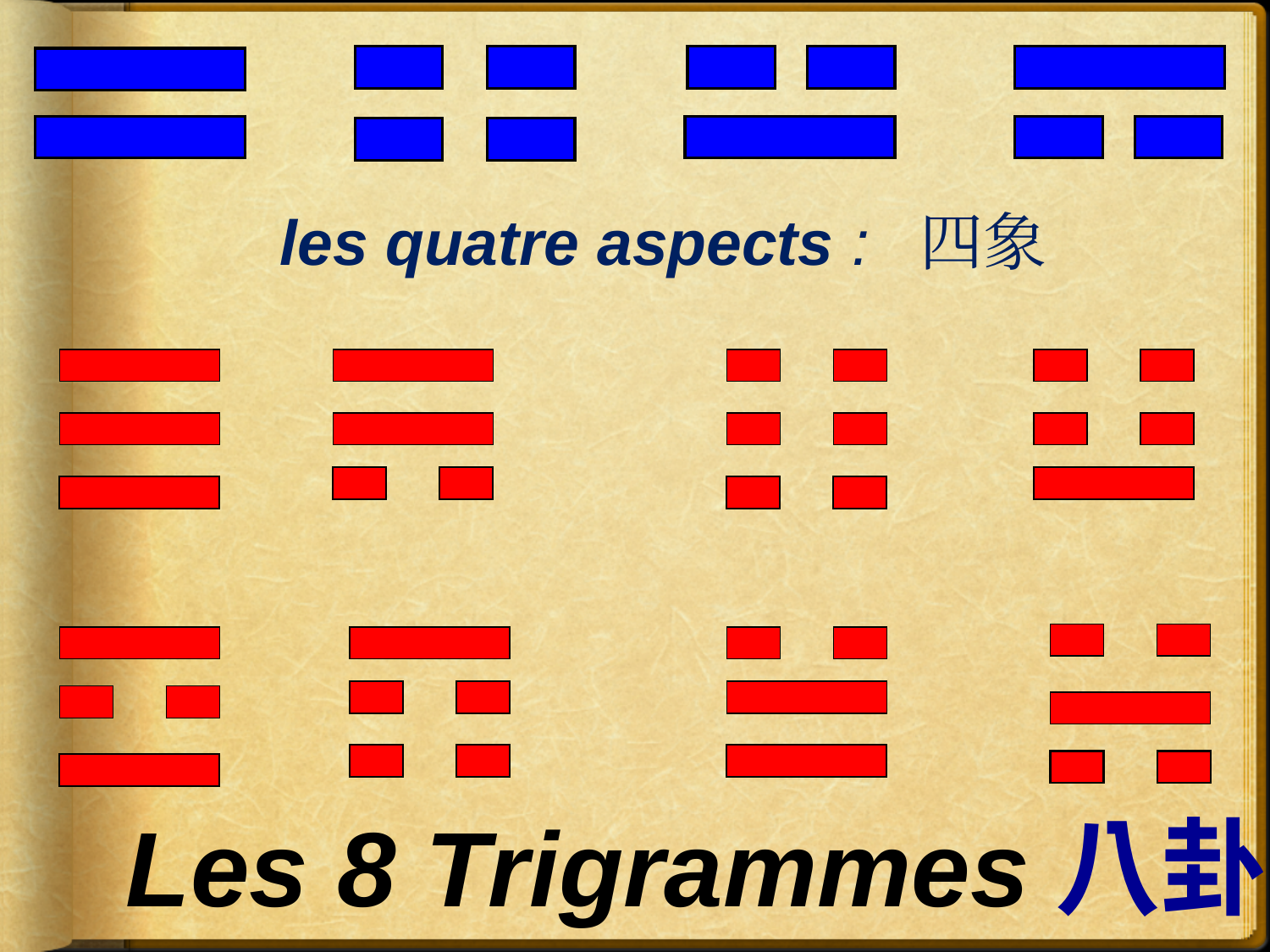

les quatre aspects :  四象

Les 8 Trigrammes八卦